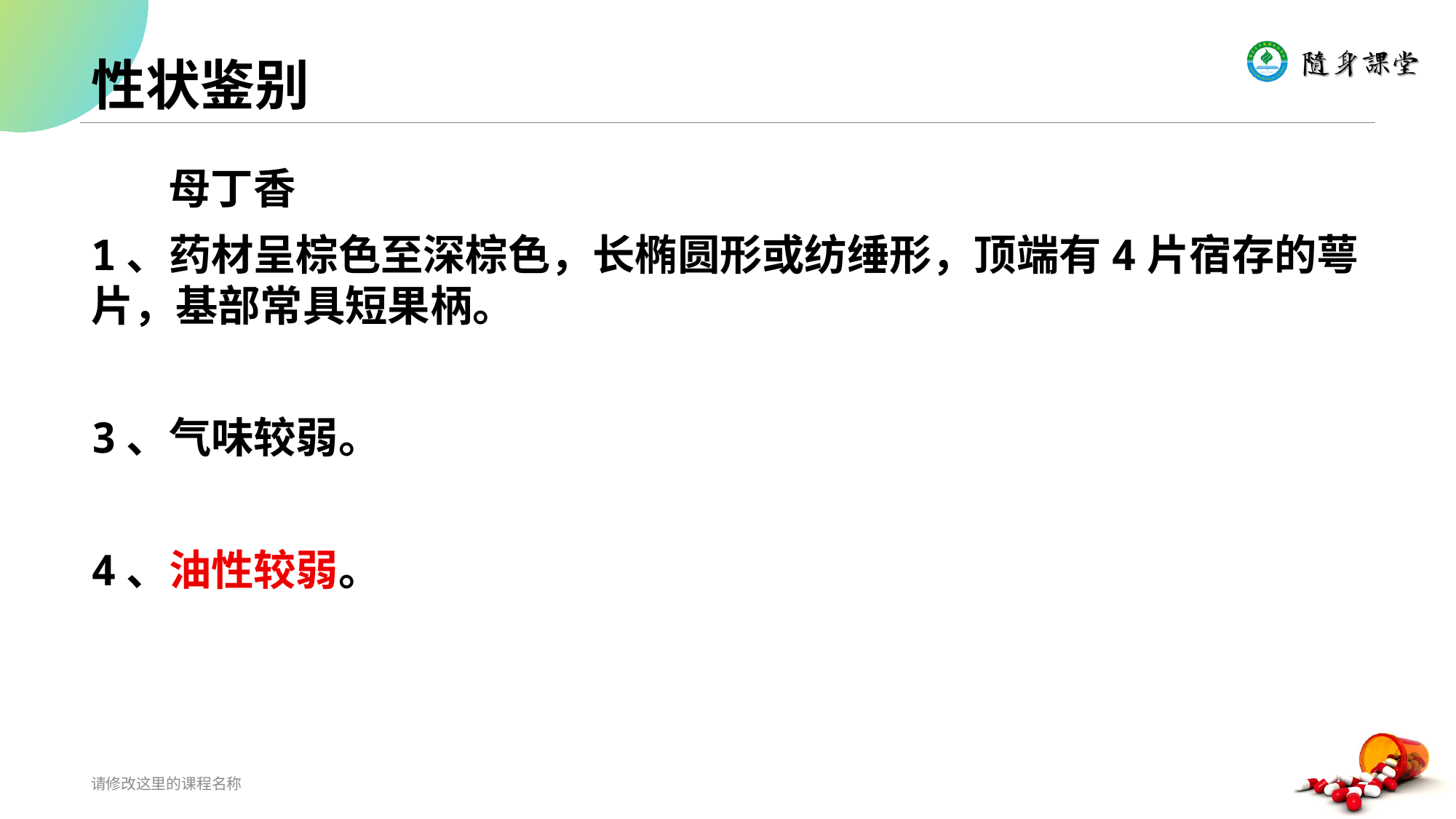

# 性状鉴别
       母丁香
1、药材呈棕色至深棕色，长椭圆形或纺缍形，顶端有4片宿存的萼片，基部常具短果柄。

3、气味较弱。

4、油性较弱。

请修改这里的课程名称
14